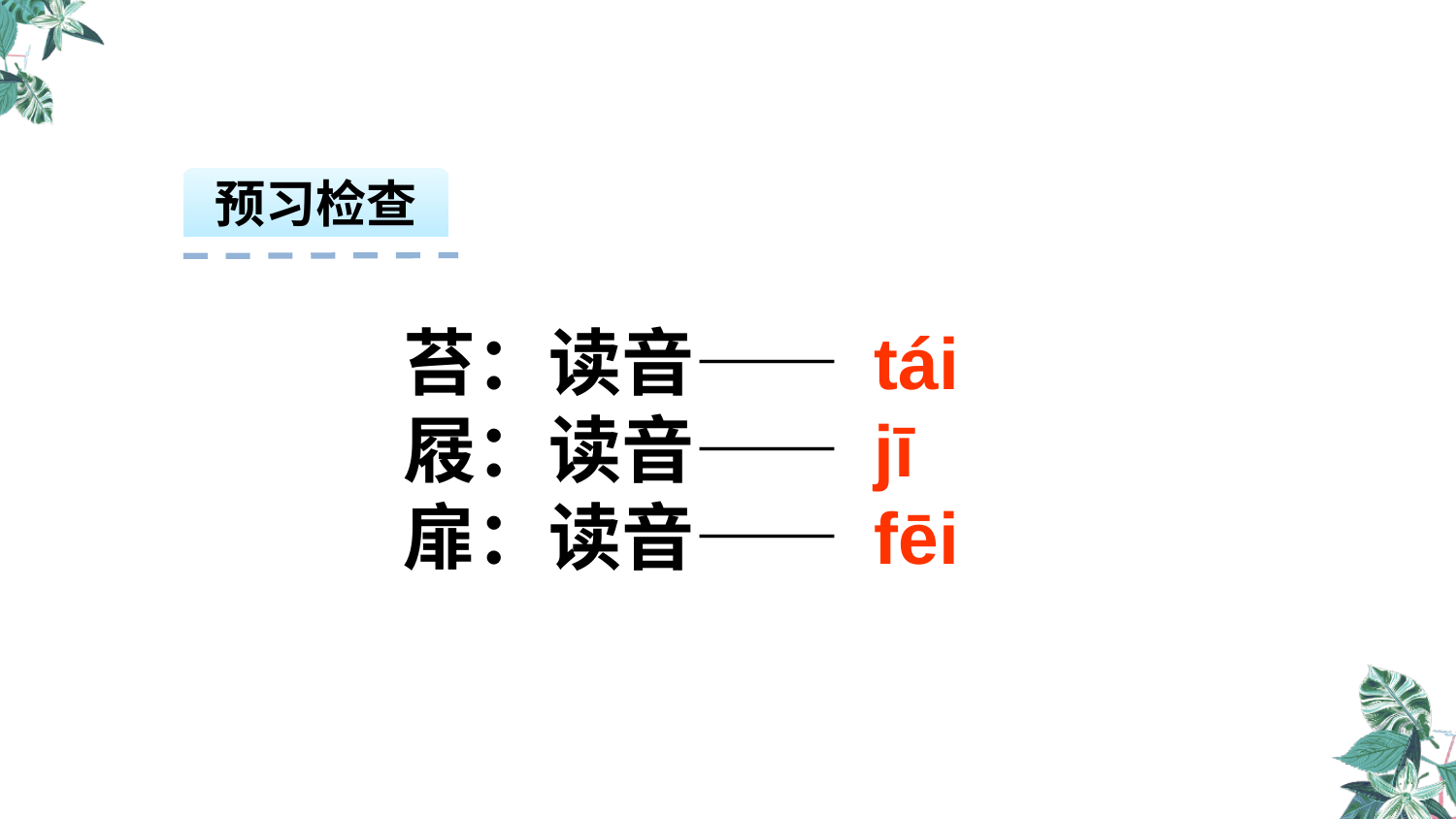

预习检查

苔：读音—— tái
屐：读音—— jī
扉：读音—— fēi